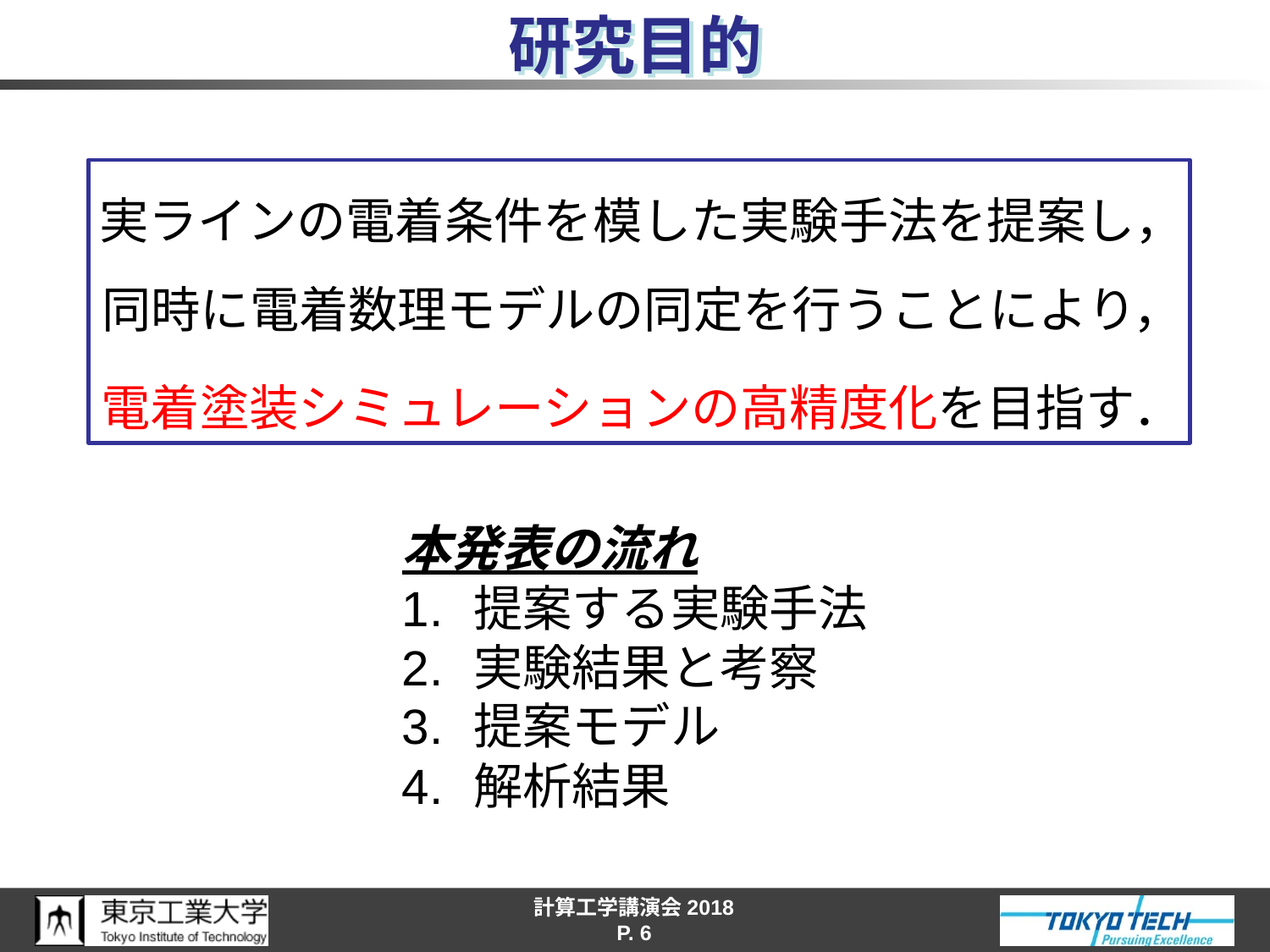

# 研究目的
実ラインの電着条件を模した実験手法を提案し，
同時に電着数理モデルの同定を行うことにより，
電着塗装シミュレーションの高精度化を目指す．

本発表の流れ
提案する実験手法
実験結果と考察
提案モデル
解析結果
計算工学講演会2018
P. 6